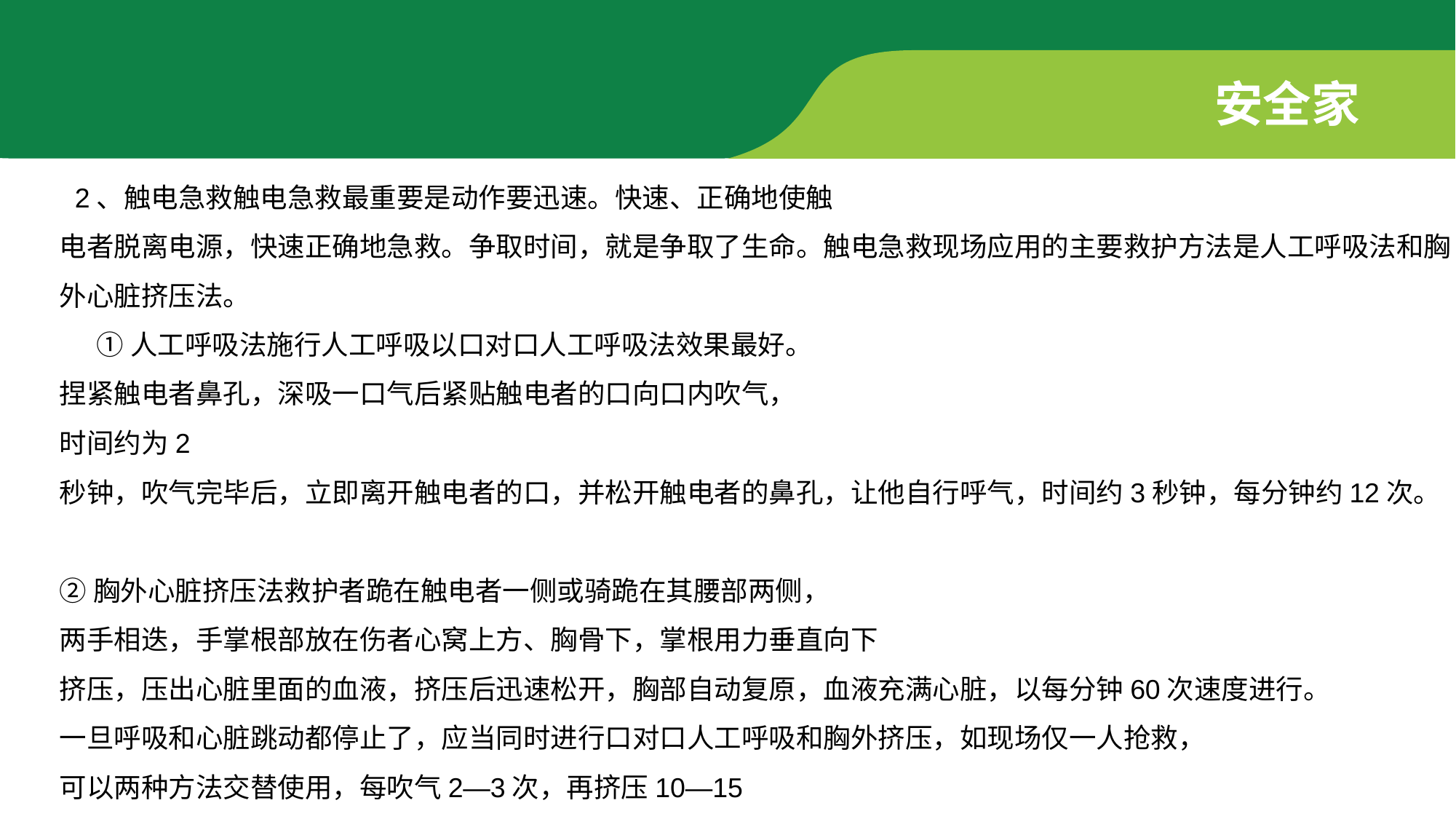

安全家
  2、触电急救触电急救最重要是动作要迅速。快速、正确地使触
电者脱离电源，快速正确地急救。争取时间，就是争取了生命。触电急救现场应用的主要救护方法是人工呼吸法和胸外心脏挤压法。
      ①人工呼吸法施行人工呼吸以口对口人工呼吸法效果最好。
捏紧触电者鼻孔，深吸一口气后紧贴触电者的口向口内吹气，
时间约为2
秒钟，吹气完毕后，立即离开触电者的口，并松开触电者的鼻孔，让他自行呼气，时间约3秒钟，每分钟约12次。

②胸外心脏挤压法救护者跪在触电者一侧或骑跪在其腰部两侧，
两手相迭，手掌根部放在伤者心窝上方、胸骨下，掌根用力垂直向下
挤压，压出心脏里面的血液，挤压后迅速松开，胸部自动复原，血液充满心脏，以每分钟60次速度进行。
一旦呼吸和心脏跳动都停止了，应当同时进行口对口人工呼吸和胸外挤压，如现场仅一人抢救，
可以两种方法交替使用，每吹气2—3次，再挤压10—15
次。抢救要坚持不断，切不可轻率终止，运送途中也不能终止抢救。